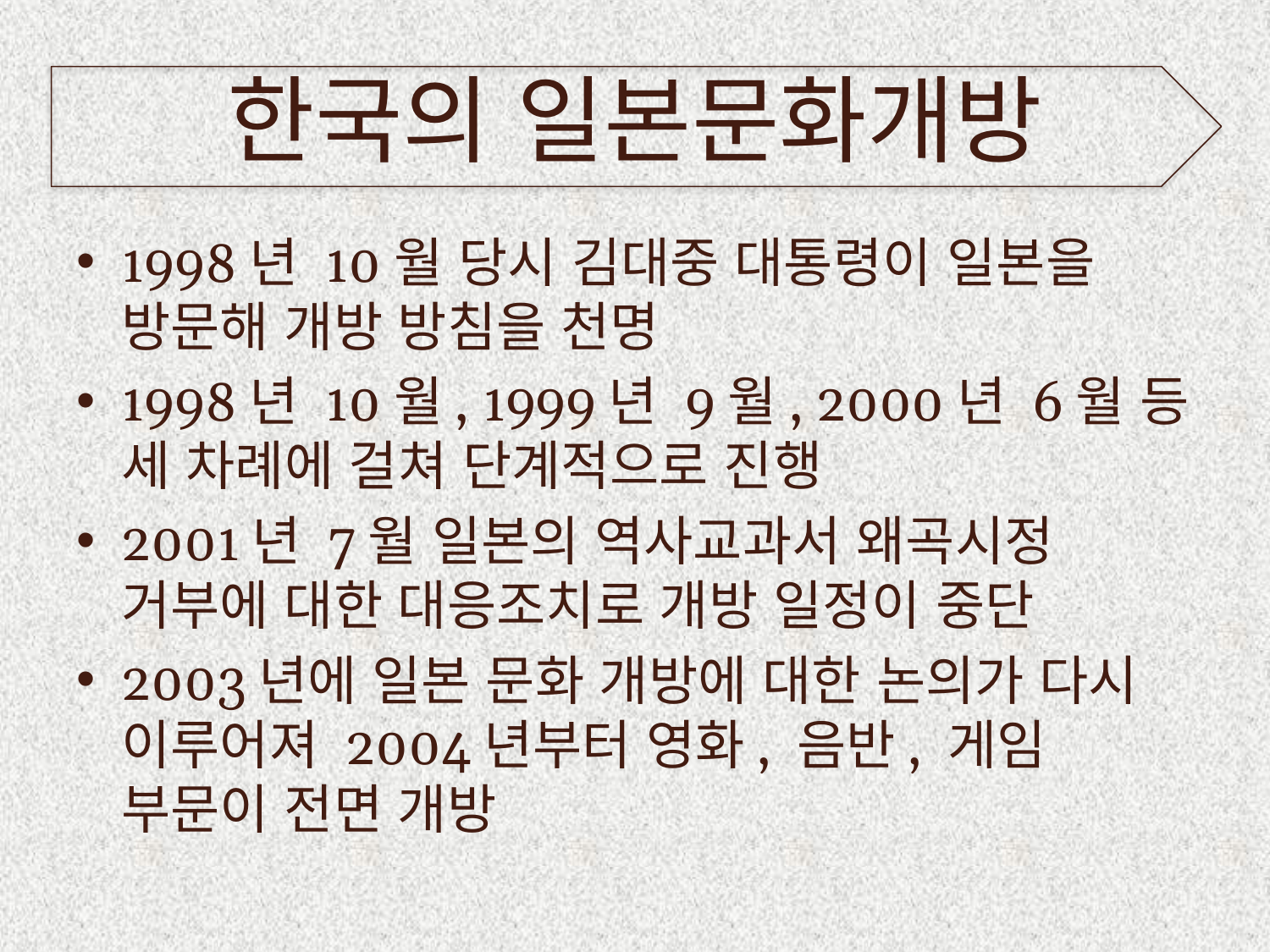

# 한국의 일본문화개방

1998년 10월 당시 김대중 대통령이 일본을 방문해 개방 방침을 천명
1998년 10월, 1999년 9월, 2000년 6월 등 세 차례에 걸쳐 단계적으로 진행
2001년 7월 일본의 역사교과서 왜곡시정 거부에 대한 대응조치로 개방 일정이 중단
2003년에 일본 문화 개방에 대한 논의가 다시 이루어져 2004년부터 영화, 음반, 게임 부문이 전면 개방